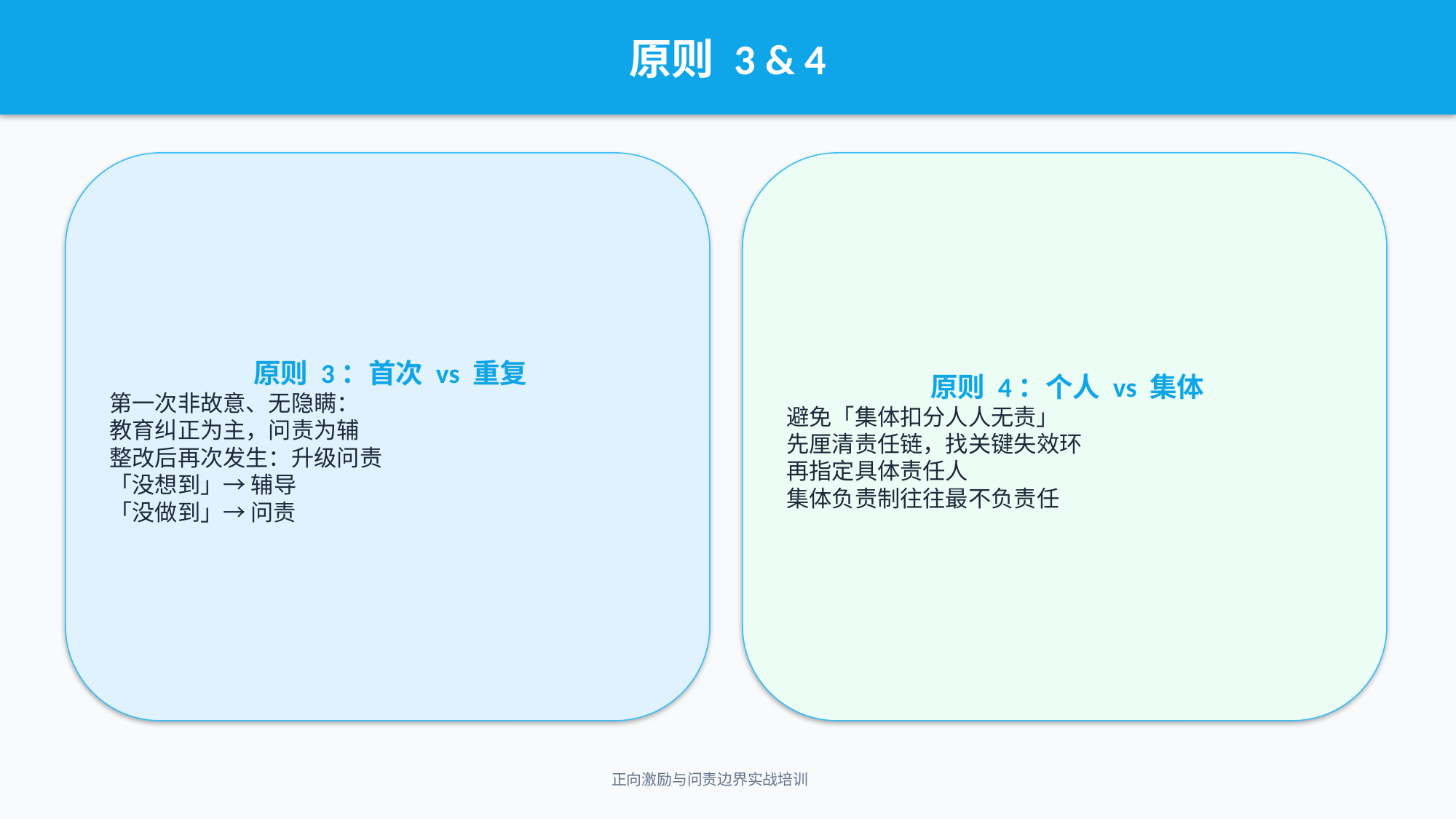

原则 3 & 4
原则 3：首次 vs 重复
第一次非故意、无隐瞒：
教育纠正为主，问责为辅
整改后再次发生：升级问责
「没想到」→ 辅导
「没做到」→ 问责
原则 4：个人 vs 集体
避免「集体扣分人人无责」
先厘清责任链，找关键失效环
再指定具体责任人
集体负责制往往最不负责任
正向激励与问责边界实战培训